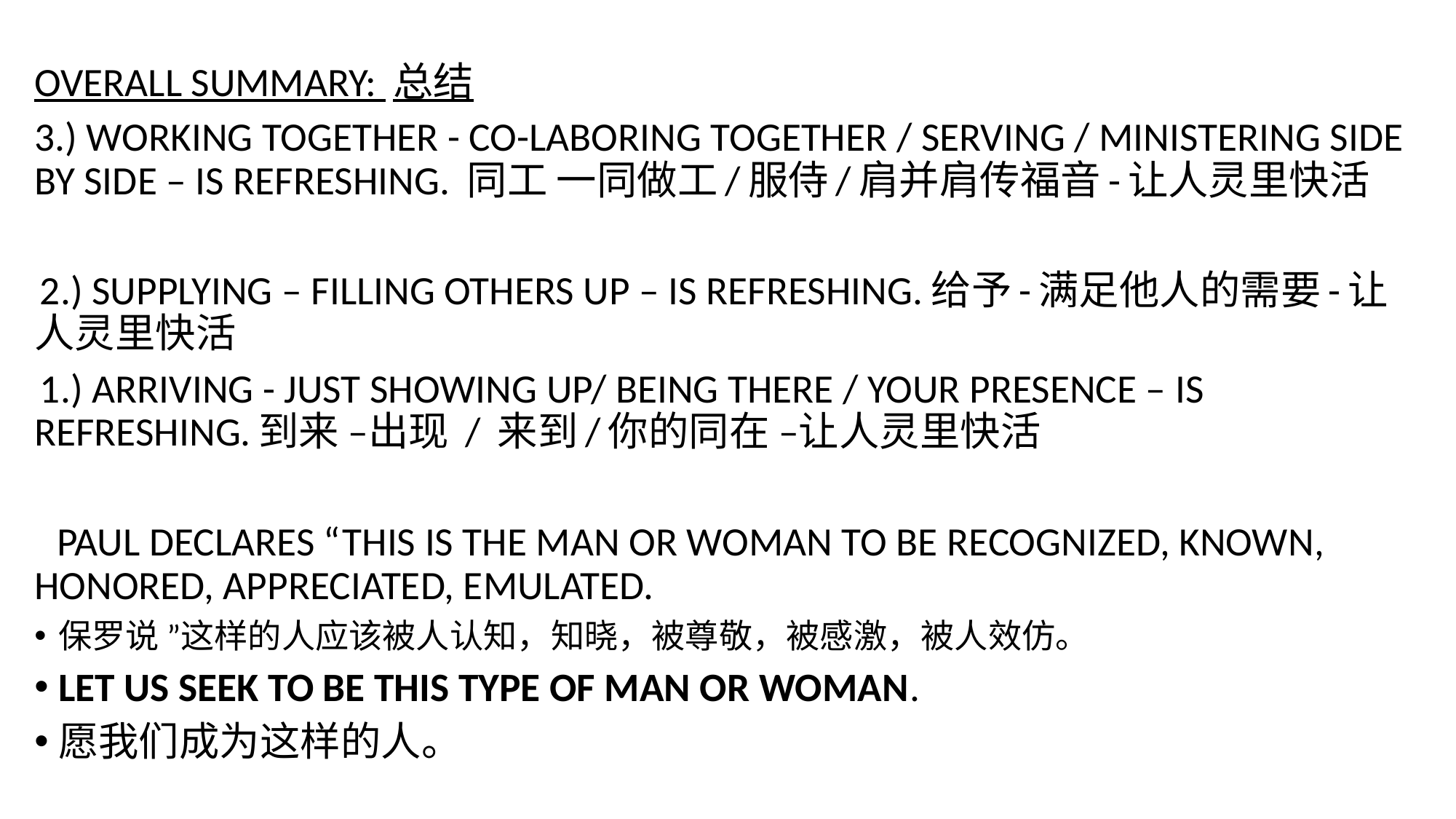

OVERALL SUMMARY: 总结
3.) WORKING TOGETHER - CO-LABORING TOGETHER / SERVING / MINISTERING SIDE BY SIDE – IS REFRESHING. 同工 一同做工/服侍/肩并肩传福音-让人灵里快活

 2.) SUPPLYING – FILLING OTHERS UP – IS REFRESHING.给予-满足他人的需要-让人灵里快活
 1.) ARRIVING - JUST SHOWING UP/ BEING THERE / YOUR PRESENCE – IS REFRESHING.到来 –出现 / 来到/你的同在 –让人灵里快活

    PAUL DECLARES “THIS IS THE MAN OR WOMAN TO BE RECOGNIZED, KNOWN, HONORED, APPRECIATED, EMULATED.
保罗说 ”这样的人应该被人认知，知晓，被尊敬，被感激，被人效仿。
LET US SEEK TO BE THIS TYPE OF MAN OR WOMAN.
愿我们成为这样的人。